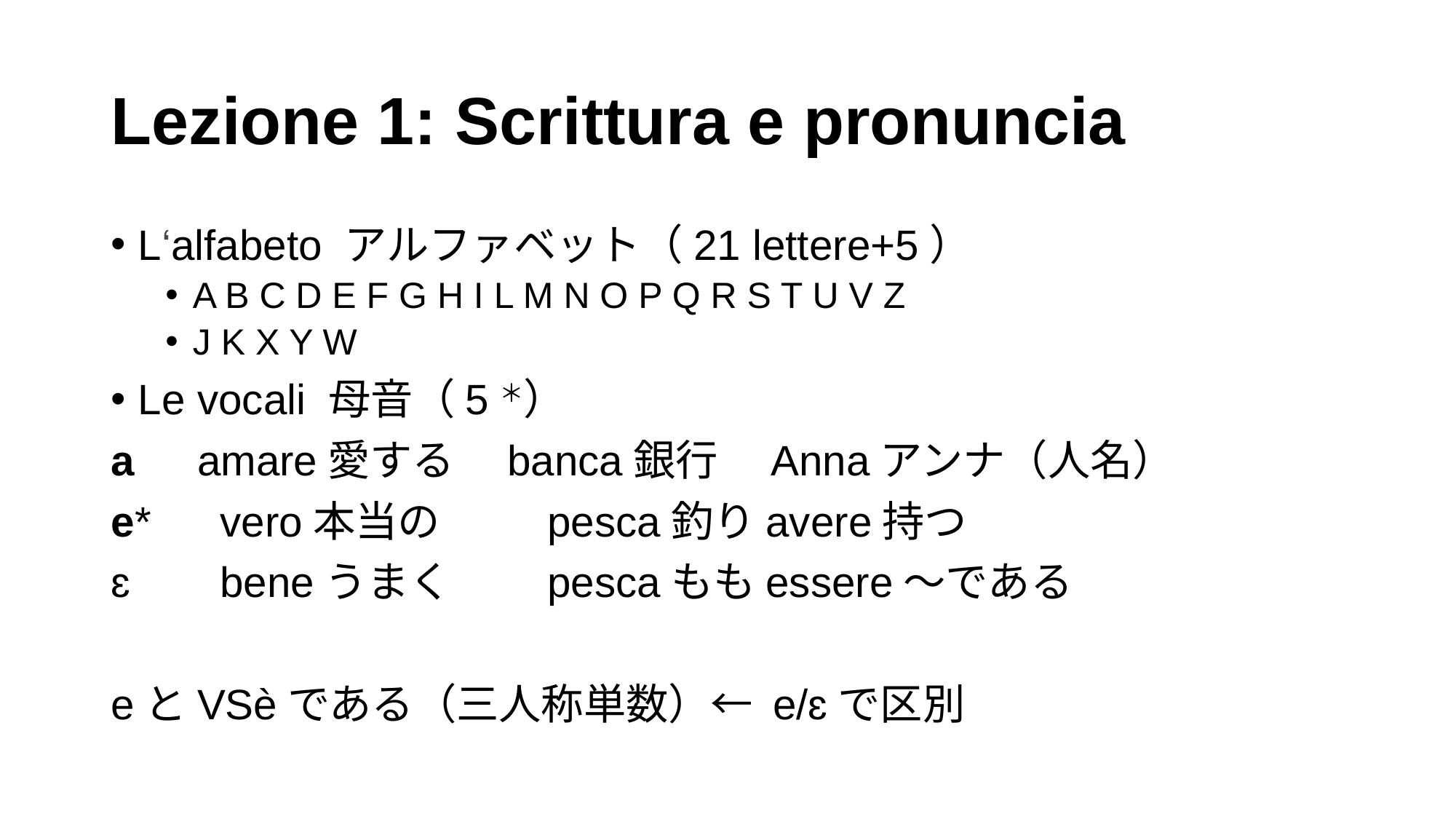

# Lezione 1: Scrittura e pronuncia
L‘alfabeto アルファベット（21 lettere+5）
A B C D E F G H I L M N O P Q R S T U V Z
J K X Y W
Le vocali 母音（5＊）
a　amare愛する　banca銀行　Annaアンナ（人名）
e*	vero本当の	pesca釣り	avere持つ
ɛ	beneうまく	pescaもも	essere〜である

eとVSèである（三人称単数）← e/ɛで区別